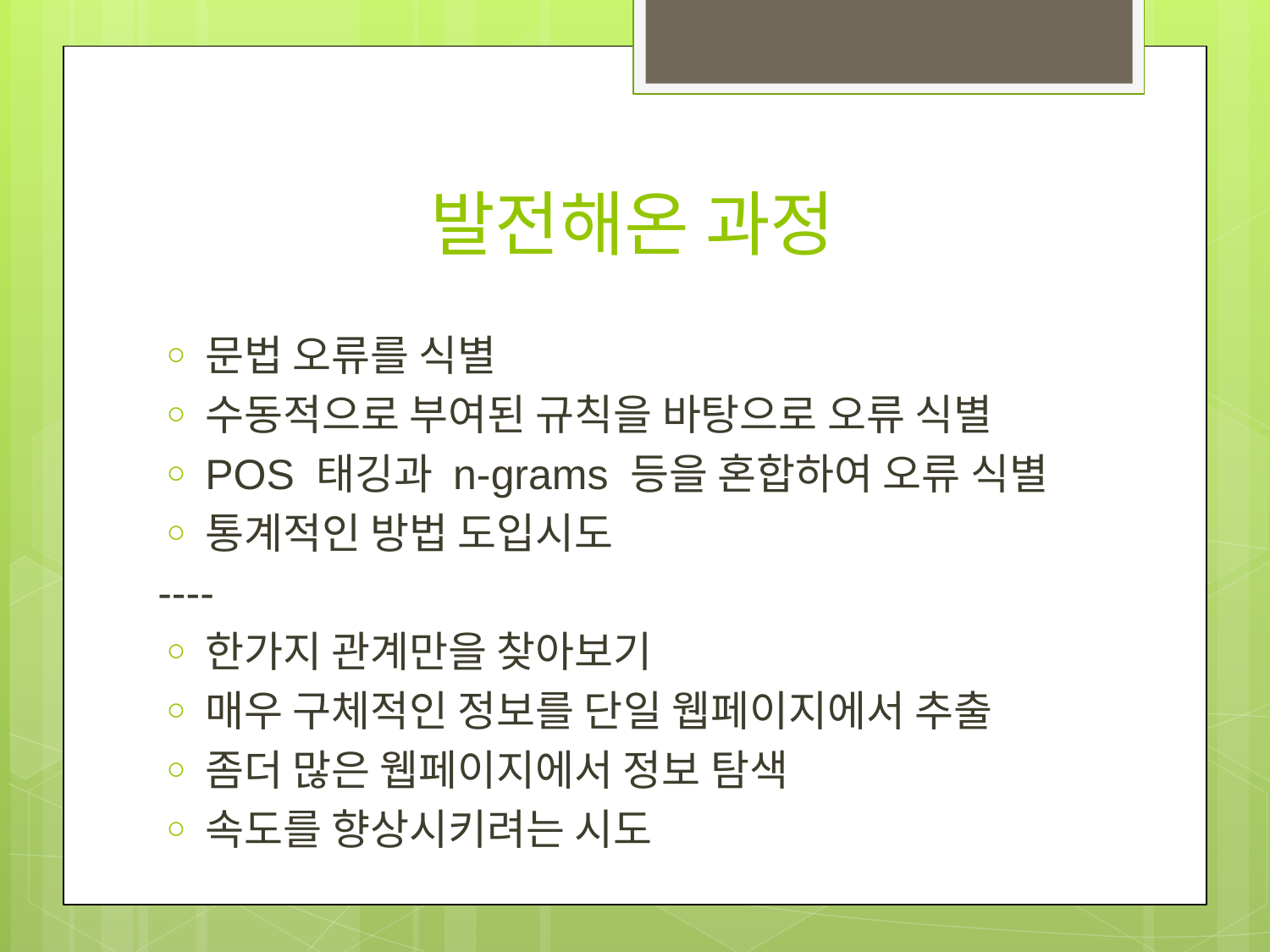

# 발전해온 과정
문법 오류를 식별
수동적으로 부여된 규칙을 바탕으로 오류 식별
POS 태깅과 n-grams 등을 혼합하여 오류 식별
통계적인 방법 도입시도
----
한가지 관계만을 찾아보기
매우 구체적인 정보를 단일 웹페이지에서 추출
좀더 많은 웹페이지에서 정보 탐색
속도를 향상시키려는 시도